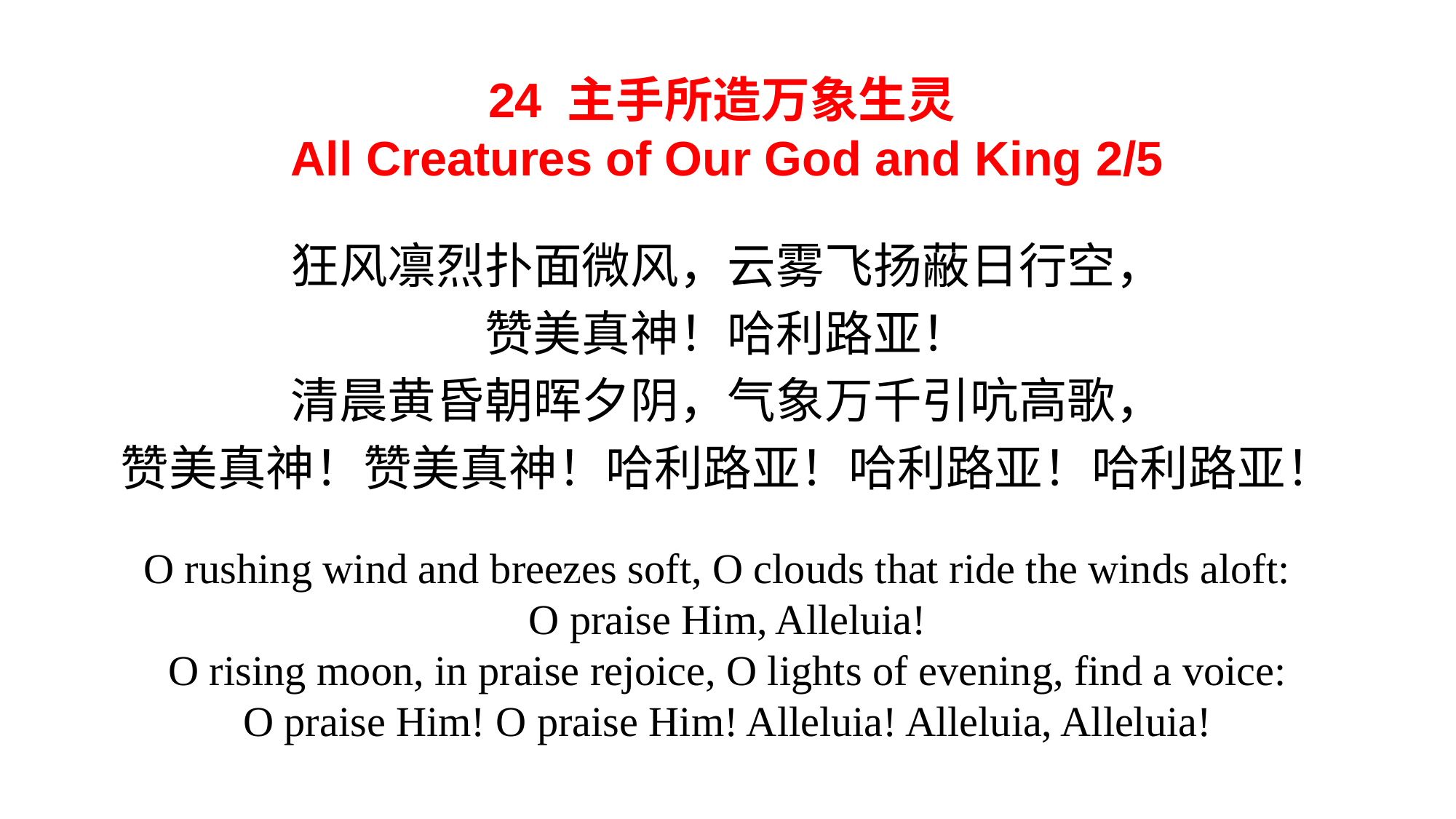

24 主手所造万象生灵
All Creatures of Our God and King 2/5
狂风凛烈扑面微风，云雾飞扬蔽日行空，
赞美真神！哈利路亚！
清晨黄昏朝晖夕阴，气象万千引吭高歌，
赞美真神！赞美真神！哈利路亚！哈利路亚！哈利路亚！

O rushing wind and breezes soft, O clouds that ride the winds aloft:
O praise Him, Alleluia!
O rising moon, in praise rejoice, O lights of evening, find a voice:
O praise Him! O praise Him! Alleluia! Alleluia, Alleluia!